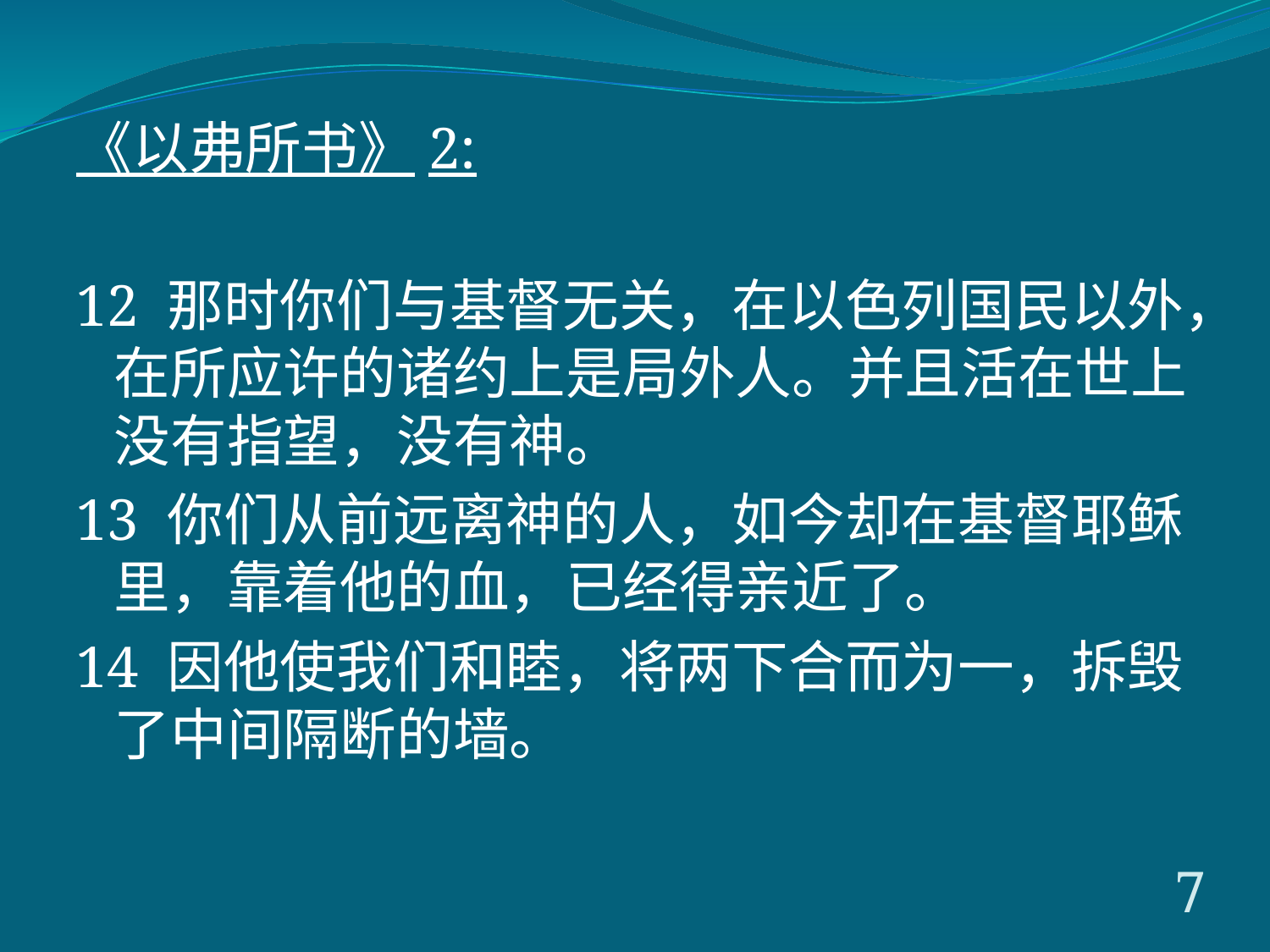

《以弗所书》2:

12 那时你们与基督无关，在以色列国民以外，在所应许的诸约上是局外人。并且活在世上没有指望，没有神。
13 你们从前远离神的人，如今却在基督耶稣里，靠着他的血，已经得亲近了。
14 因他使我们和睦，将两下合而为一，拆毁了中间隔断的墙。

7